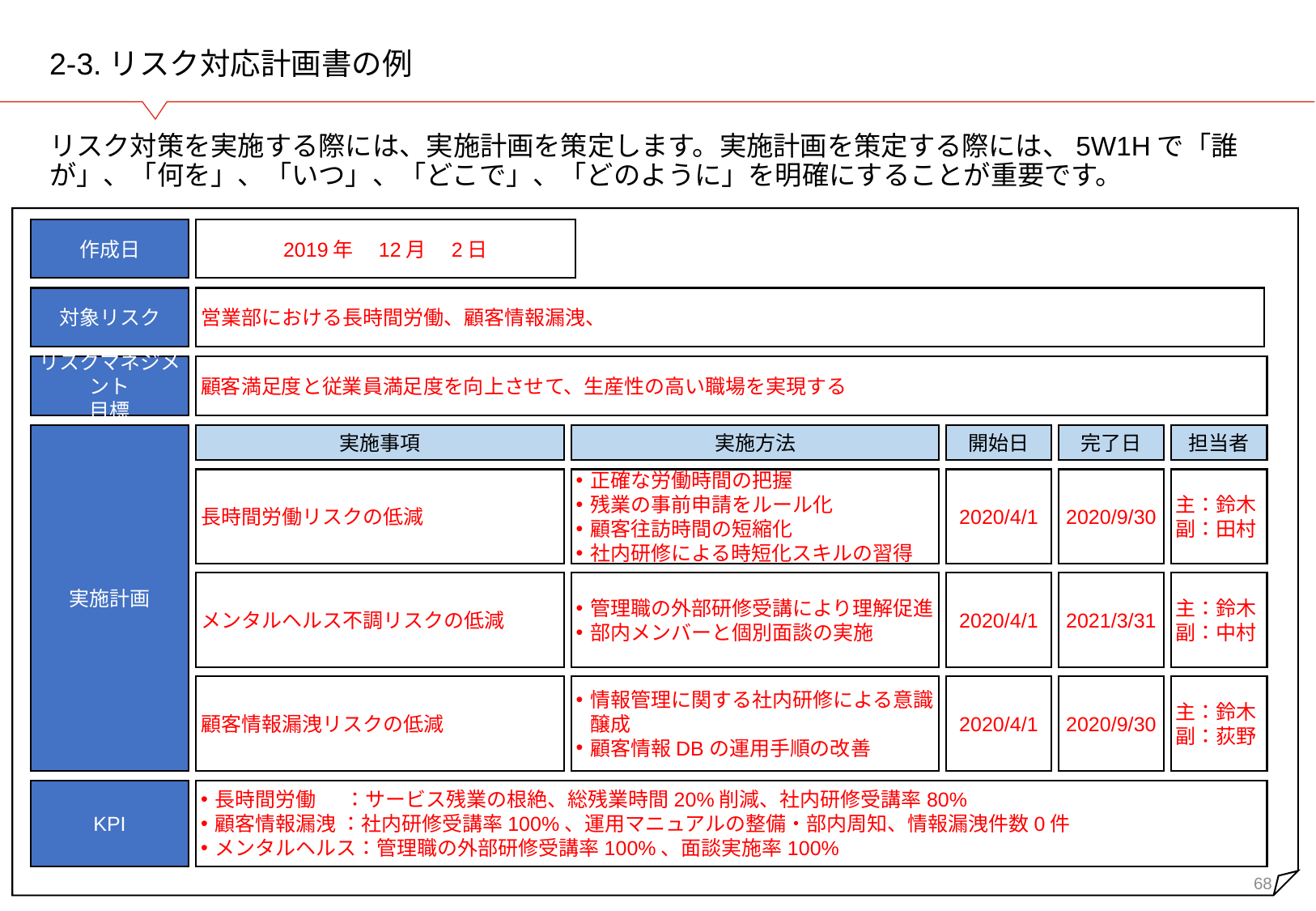

# 2-3.リスク対応計画書の例
リスク対策を実施する際には、実施計画を策定します。実施計画を策定する際には、5W1Hで「誰が」、「何を」、「いつ」、「どこで」、「どのように」を明確にすることが重要です。

作成日
2019年　12月　2日
対象リスク
営業部における長時間労働、顧客情報漏洩、
リスクマネジメント
目標
顧客満足度と従業員満足度を向上させて、生産性の高い職場を実現する
実施計画
実施事項
実施方法
開始日
完了日
担当者
長時間労働リスクの低減
正確な労働時間の把握
残業の事前申請をルール化
顧客往訪時間の短縮化
社内研修による時短化スキルの習得
2020/4/1
2020/9/30
主：鈴木
副：田村
メンタルヘルス不調リスクの低減
管理職の外部研修受講により理解促進
部内メンバーと個別面談の実施
2020/4/1
2021/3/31
主：鈴木
副：中村
顧客情報漏洩リスクの低減
情報管理に関する社内研修による意識醸成
顧客情報DBの運用手順の改善
2020/4/1
2020/9/30
主：鈴木
副：荻野
KPI
長時間労働　  ：サービス残業の根絶、総残業時間20%削減、社内研修受講率80%
顧客情報漏洩 ：社内研修受講率100%、運用マニュアルの整備・部内周知、情報漏洩件数0件
メンタルヘルス：管理職の外部研修受講率100%、面談実施率100%